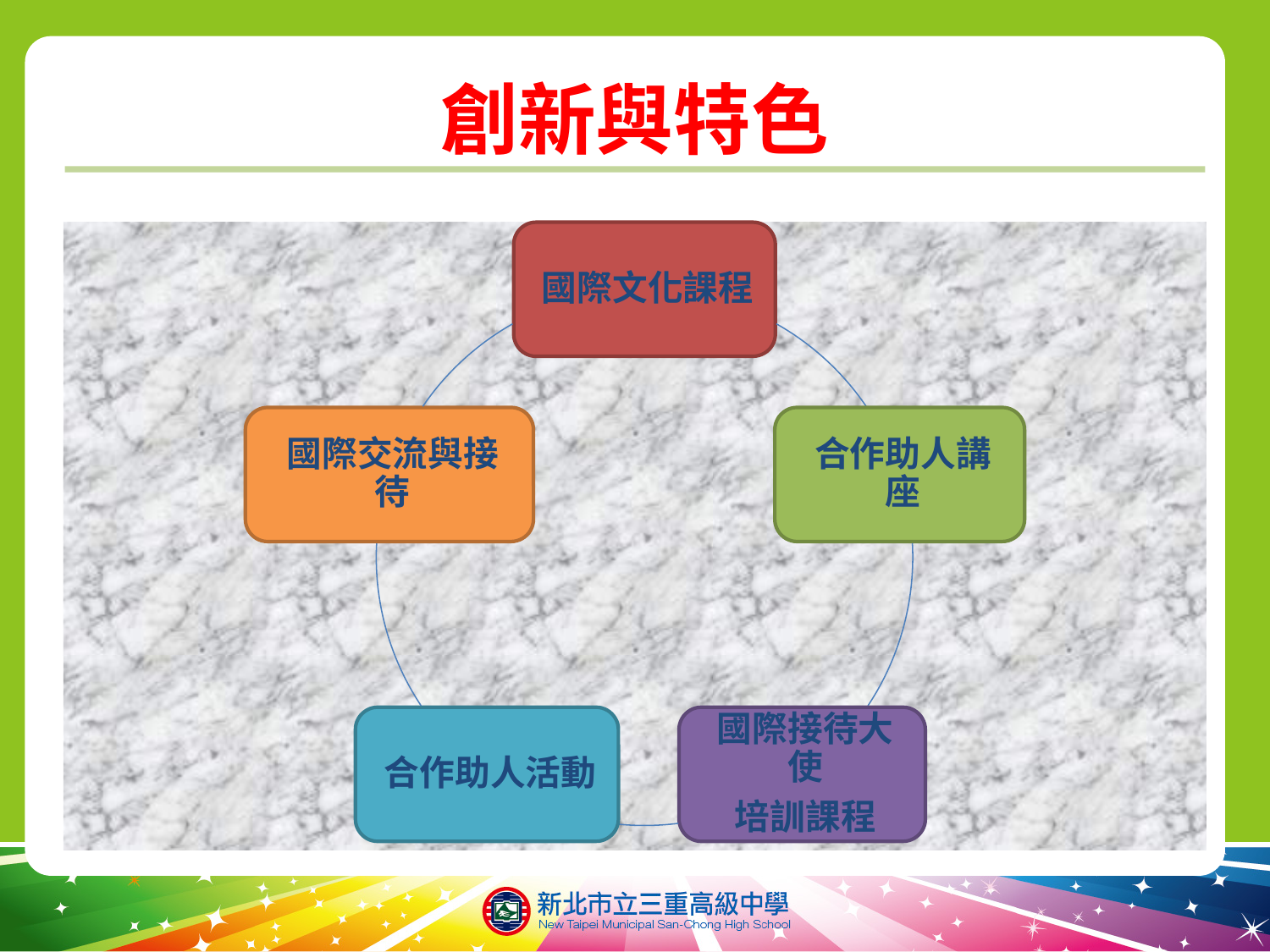

# 創新與特色
國際文化課程
合作助人講座
國際接待大使
培訓課程
合作助人活動
國際交流與接待